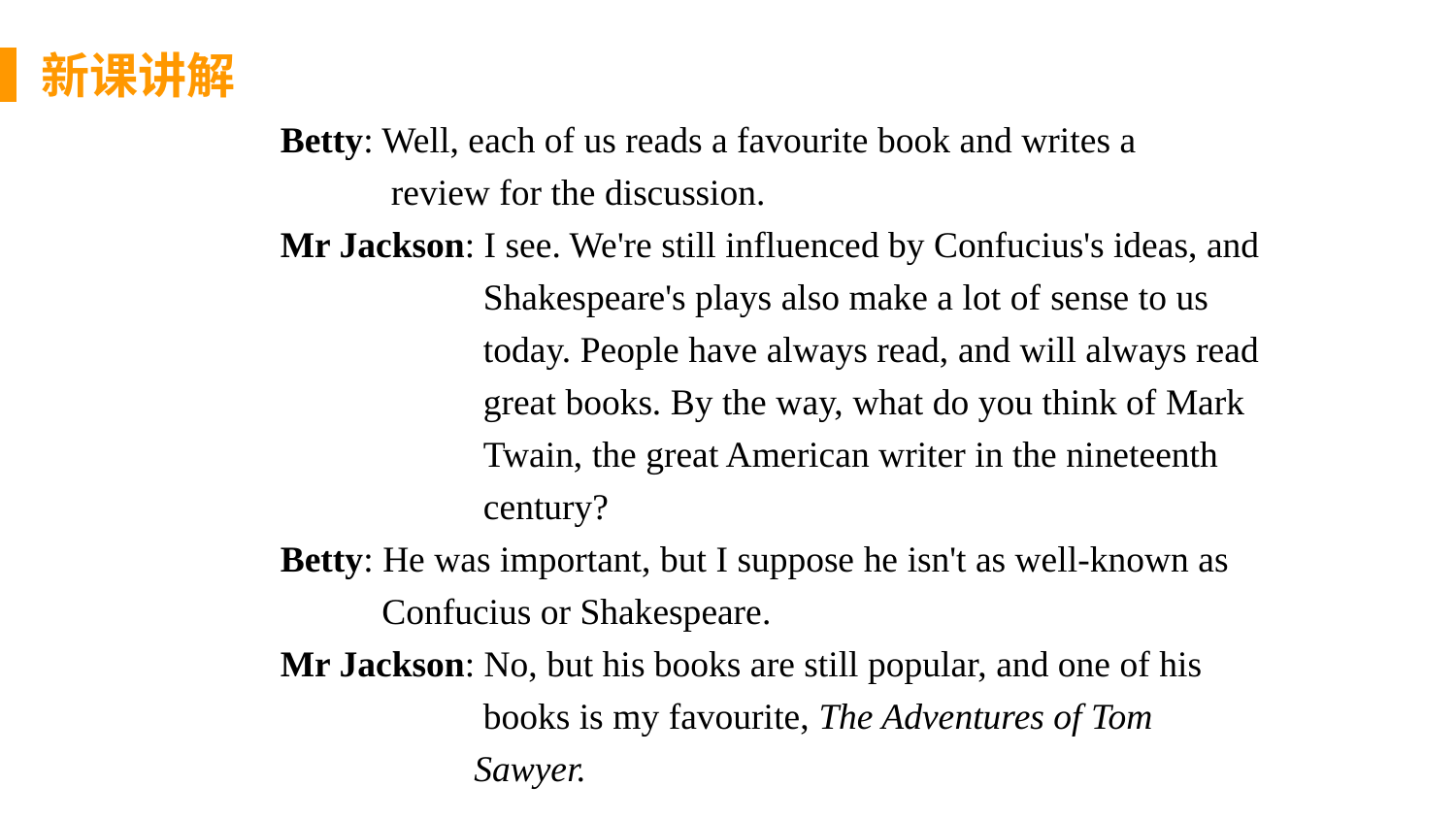

新课讲解

Betty: Well, each of us reads a favourite book and writes a
            review for the discussion.
Mr Jackson: I see. We're still influenced by Confucius's ideas, and
                      Shakespeare's plays also make a lot of sense to us
                      today. People have always read, and will always read
                      great books. By the way, what do you think of Mark
                      Twain, the great American writer in the nineteenth
                      century?
Betty: He was important, but I suppose he isn't as well-known as
           Confucius or Shakespeare.
Mr Jackson: No, but his books are still popular, and one of his
                      books is my favourite, The Adventures of Tom
                     Sawyer.
思 考